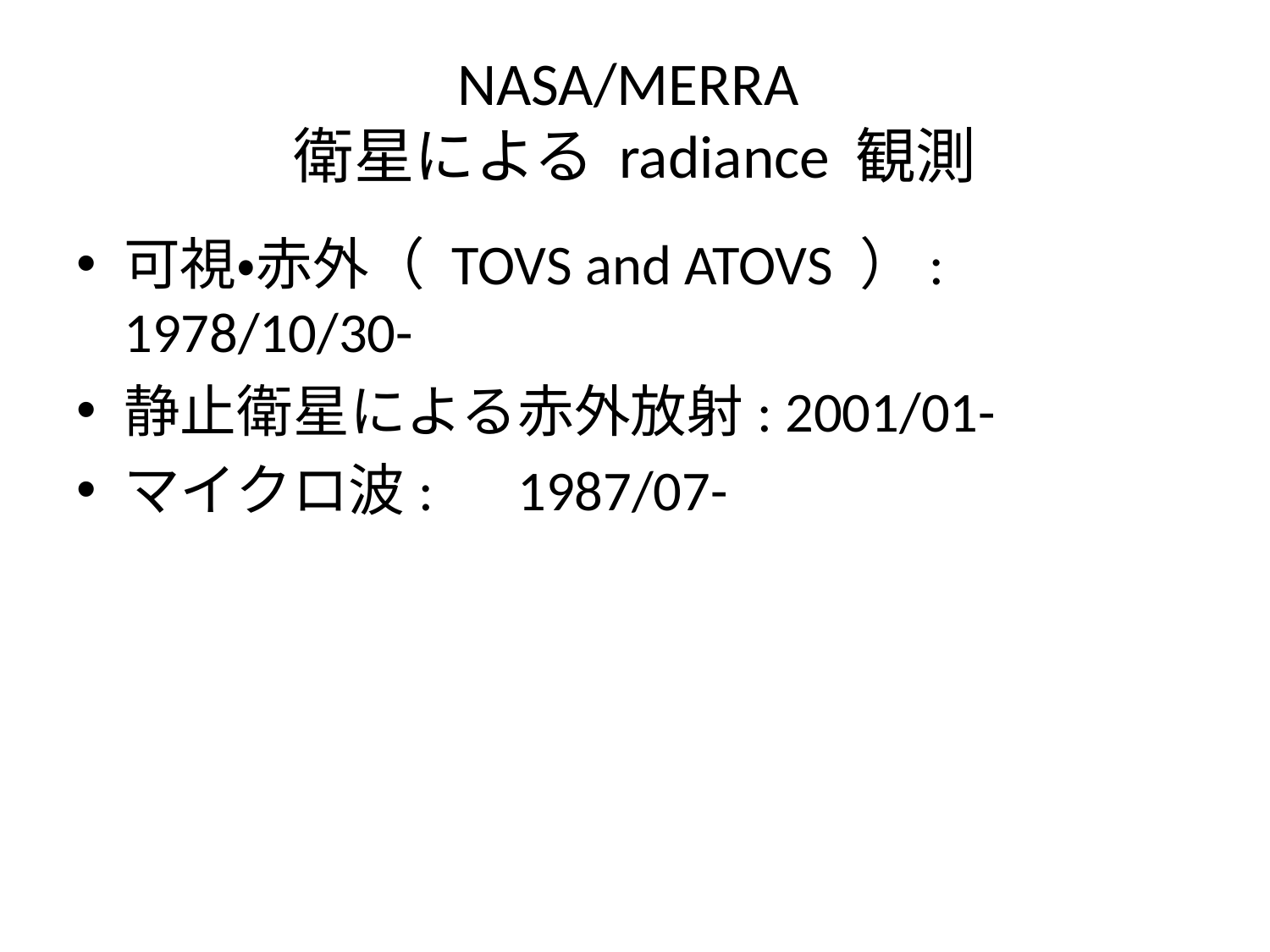

# NASA/MERRA 衛星による radiance 観測
可視・赤外（ TOVS and ATOVS ）: 1978/10/30-
静止衛星による赤外放射: 2001/01-
マイクロ波:　1987/07-